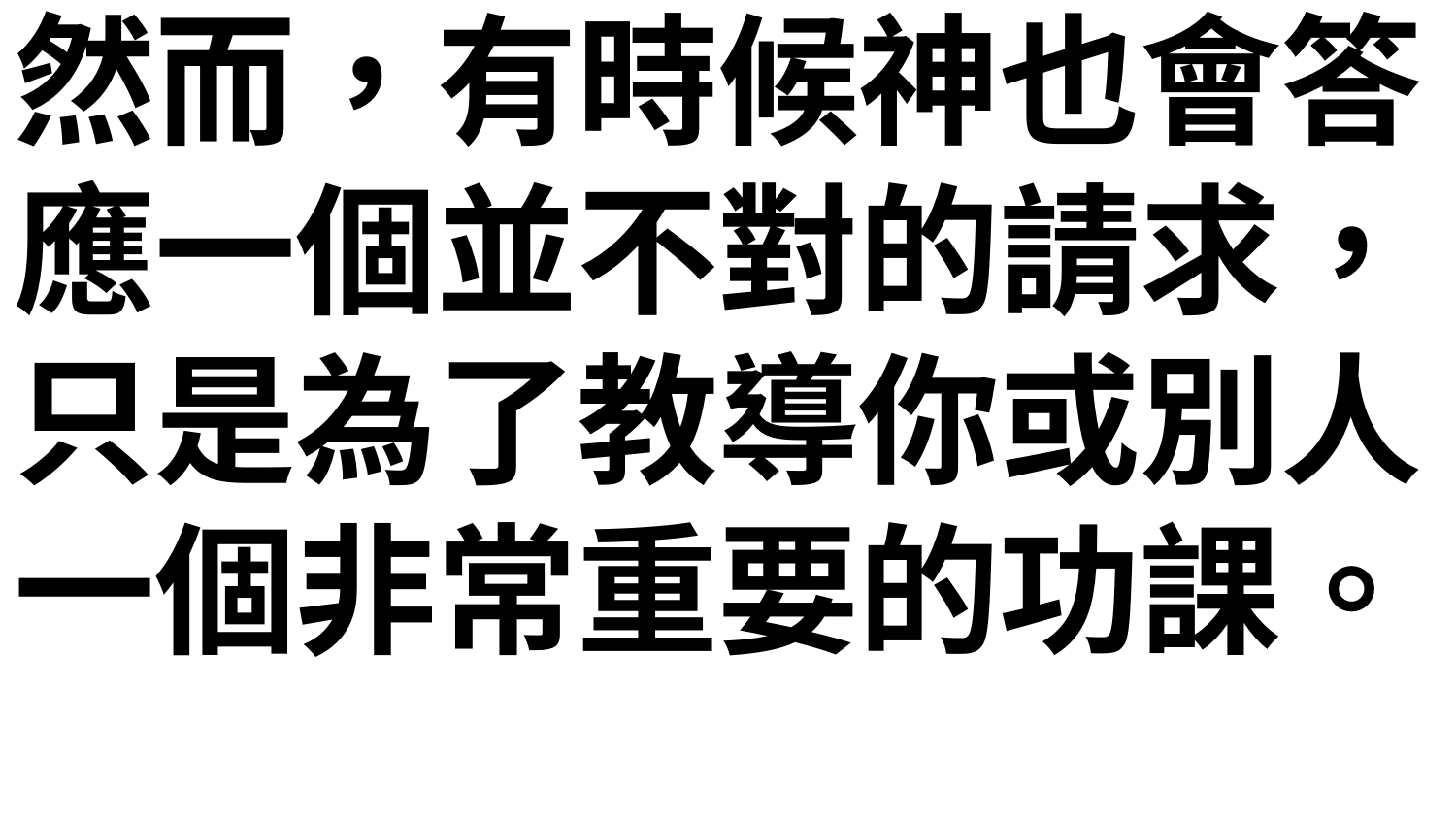

然而，有時候神也會答應一個並不對的請求，只是為了教導你或別人一個非常重要的功課。